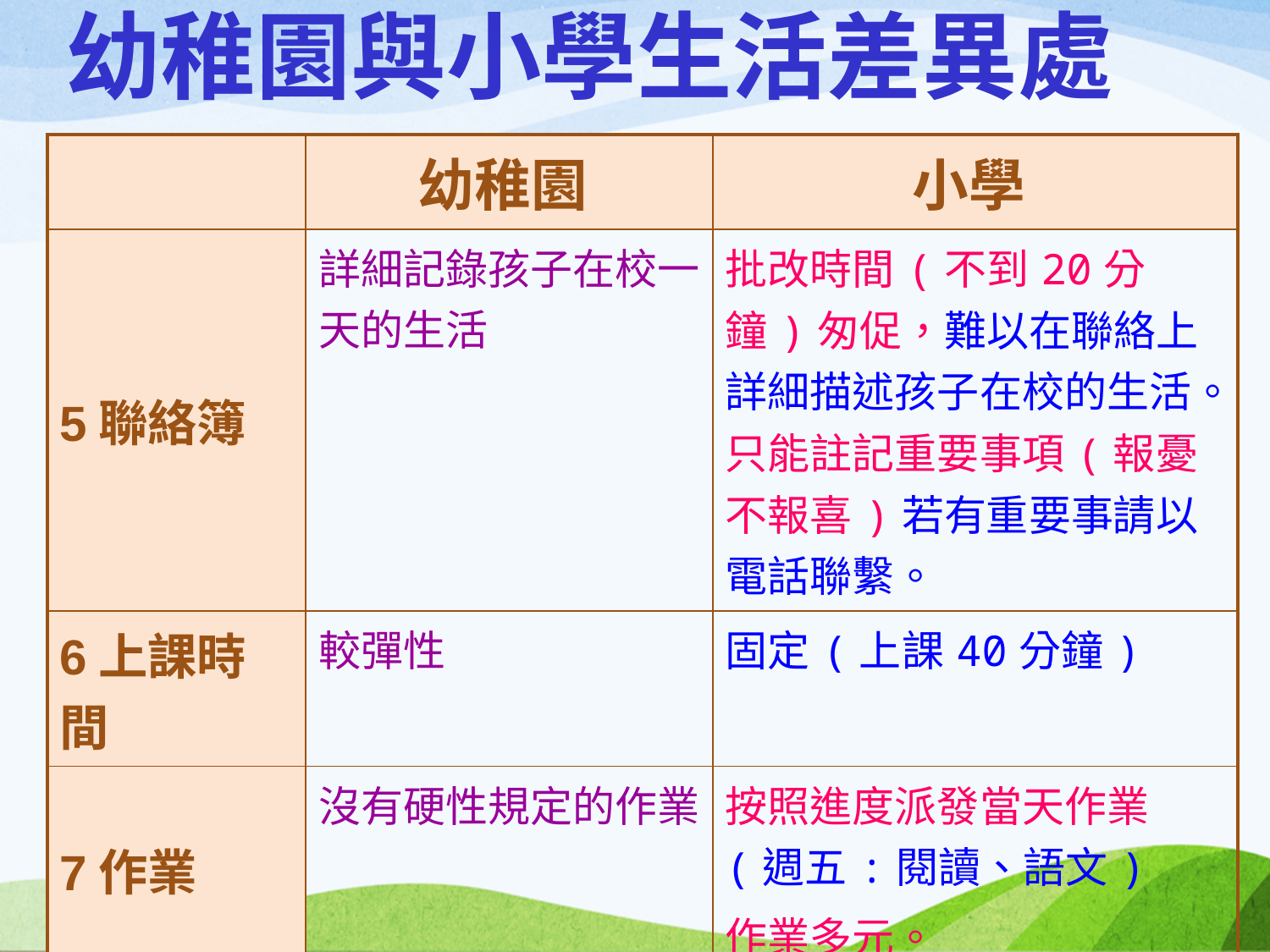

幼稚園與小學生活差異處
|  | 幼稚園 | 小學 |
| --- | --- | --- |
| 5聯絡簿 | 詳細記錄孩子在校一天的生活 | 批改時間(不到20分鐘)匆促，難以在聯絡上詳細描述孩子在校的生活。只能註記重要事項(報憂不報喜)若有重要事請以電話聯繫。 |
| 6上課時間 | 較彈性 | 固定(上課40分鐘) |
| 7作業 | 沒有硬性規定的作業 | 按照進度派發當天作業(週五:閱讀、語文) 作業多元。 |
| 8學習評量 | 以生活教育為主，少有測驗。 | 以認知為主，會有紙筆測驗(課本習作聽考)以及實作評量(課堂發表教具操作)。 |